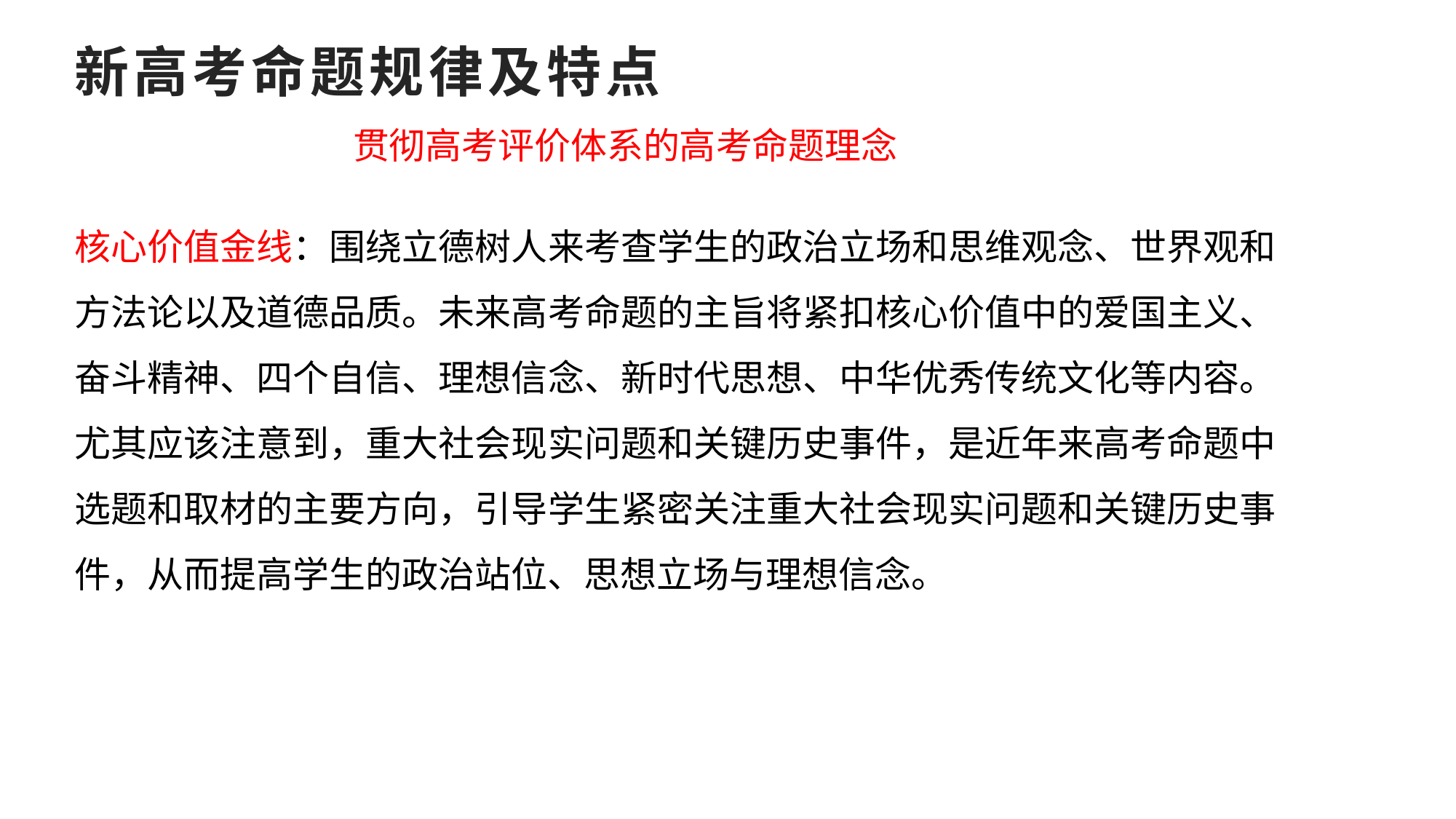

# 新高考命题规律及特点
贯彻高考评价体系的高考命题理念
核心价值金线：围绕立德树人来考查学生的政治立场和思维观念、世界观和 方法论以及道德品质。未来高考命题的主旨将紧扣核心价值中的爱国主义、 奋斗精神、四个自信、理想信念、新时代思想、中华优秀传统文化等内容。 尤其应该注意到，重大社会现实问题和关键历史事件，是近年来高考命题中 选题和取材的主要方向，引导学生紧密关注重大社会现实问题和关键历史事 件，从而提高学生的政治站位、思想立场与理想信念。